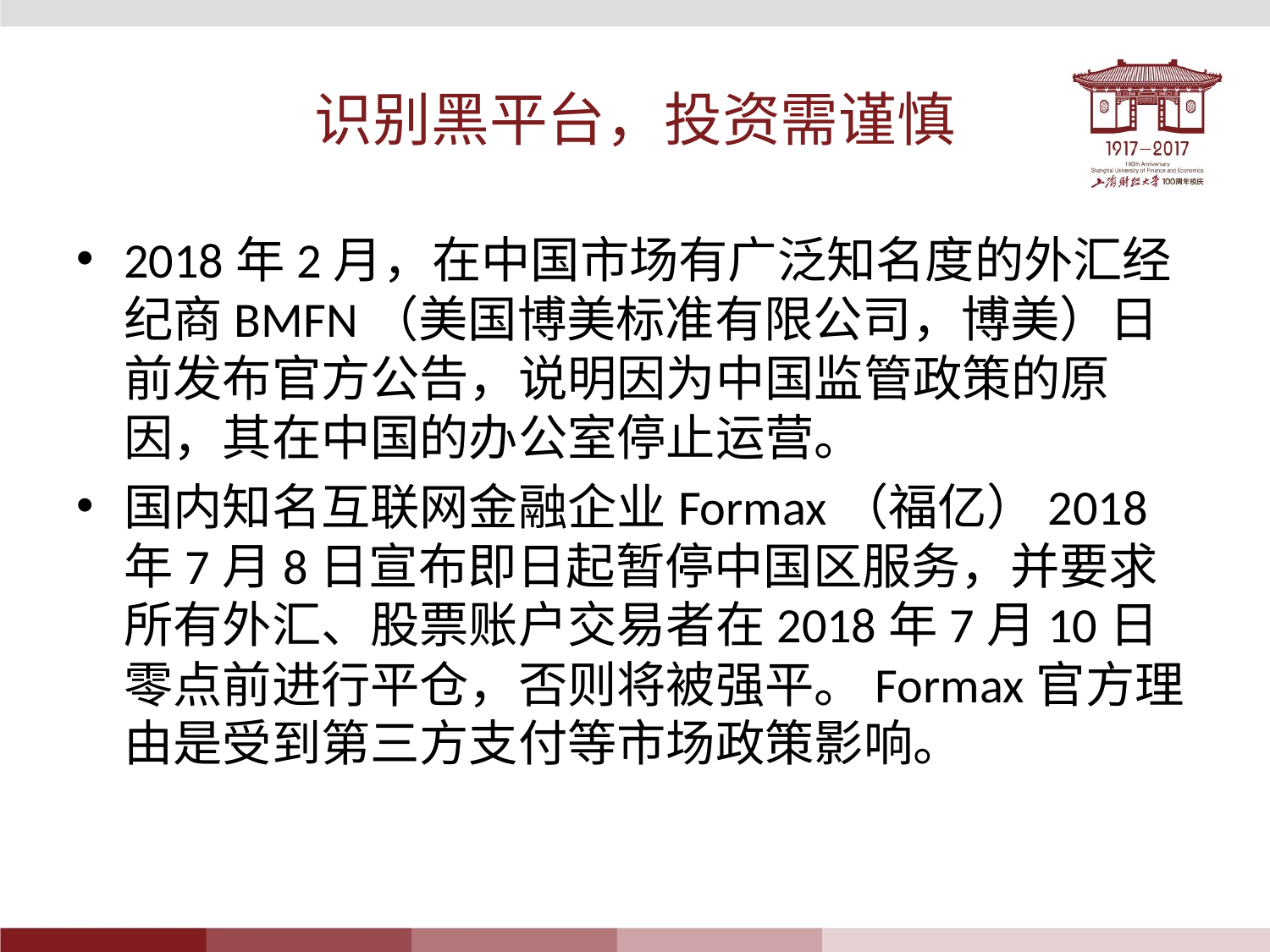

# 识别黑平台，投资需谨慎
2018年2月，在中国市场有广泛知名度的外汇经纪商BMFN（美国博美标准有限公司，博美）日前发布官方公告，说明因为中国监管政策的原因，其在中国的办公室停止运营。
国内知名互联网金融企业Formax（福亿）2018年7月8日宣布即日起暂停中国区服务，并要求所有外汇、股票账户交易者在2018年7月10日零点前进行平仓，否则将被强平。Formax官方理由是受到第三方支付等市场政策影响。